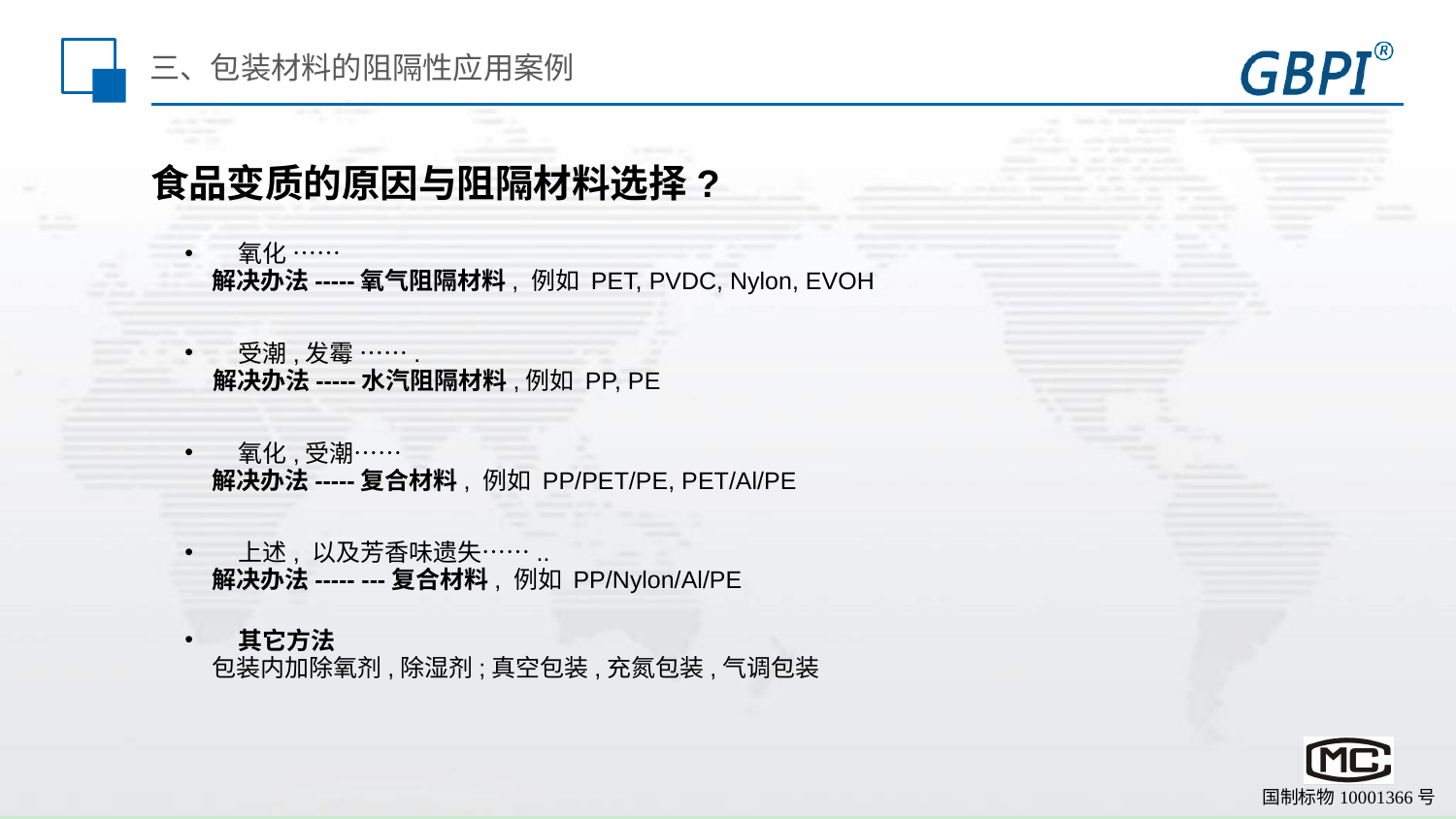

# 三、包装材料的阻隔性应用案例
食品变质的原因与阻隔材料选择?
氧化 ……
    解决办法-----氧气阻隔材料, 例如 PET, PVDC, Nylon, EVOH

受潮,发霉 …….
    解决办法-----水汽阻隔材料,例如 PP, PE

氧化,受潮……
    解决办法-----复合材料, 例如 PP/PET/PE, PET/Al/PE

上述, 以及芳香味遗失……..
    解决办法----- ---复合材料, 例如 PP/Nylon/Al/PE

其它方法
    包装内加除氧剂,除湿剂;真空包装,充氮包装,气调包装